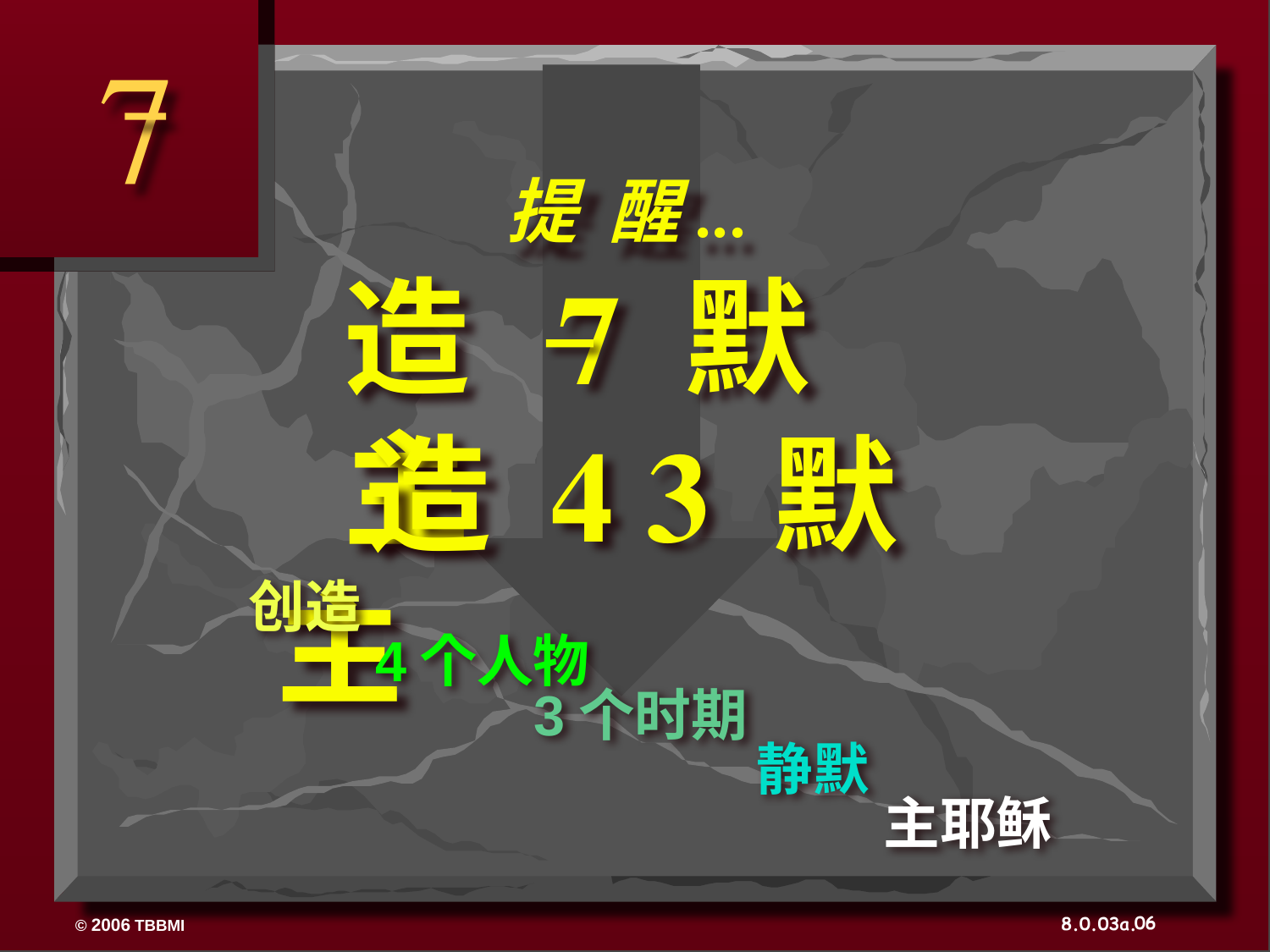

7

提  醒...
造  7 默主

  造 4 3 默 主
	创造
		4个人物
			  3个时期
					静默
						主耶稣

06